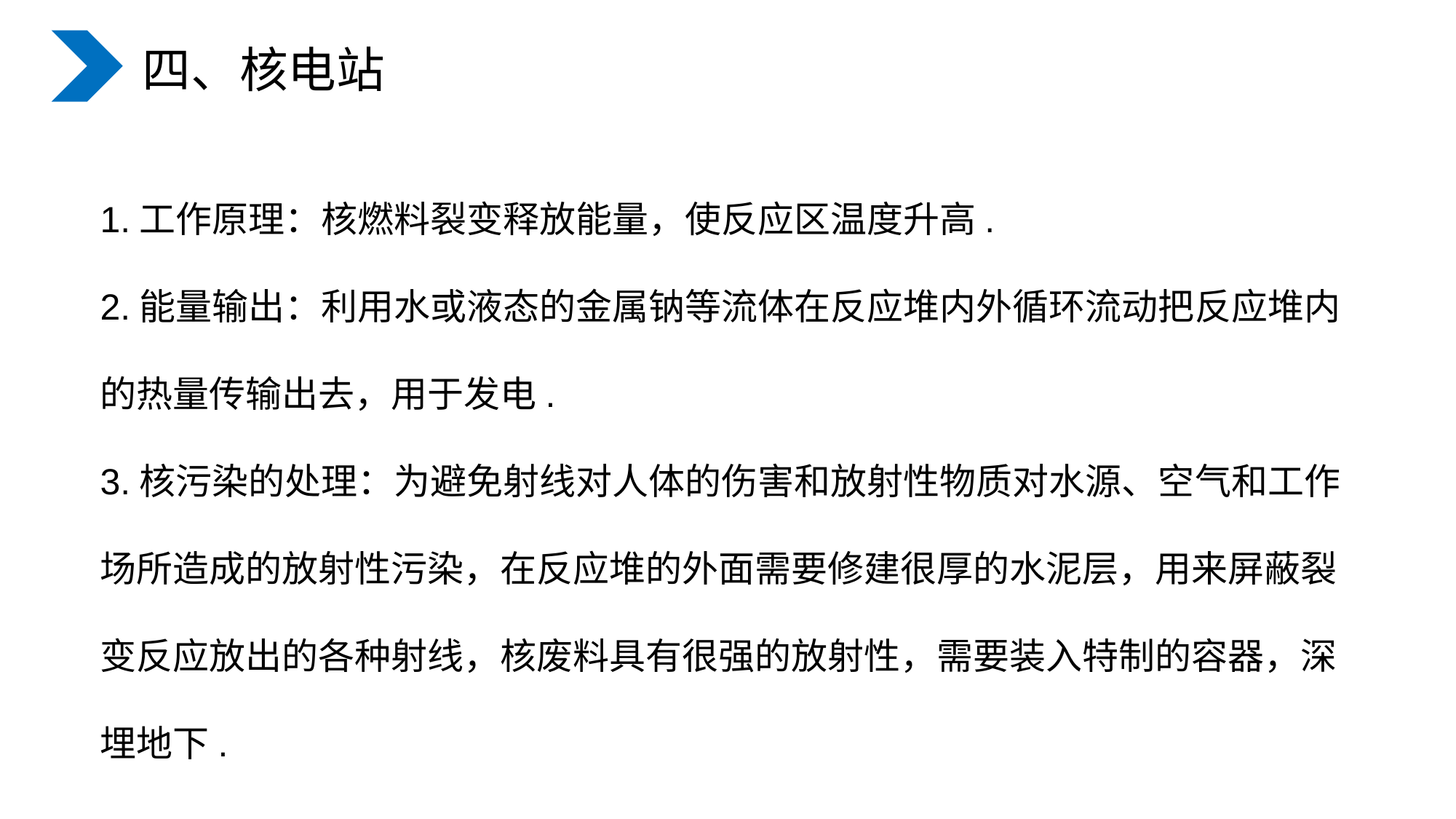

四、核电站
1.工作原理：核燃料裂变释放能量，使反应区温度升高.
2.能量输出：利用水或液态的金属钠等流体在反应堆内外循环流动把反应堆内的热量传输出去，用于发电.
3.核污染的处理：为避免射线对人体的伤害和放射性物质对水源、空气和工作场所造成的放射性污染，在反应堆的外面需要修建很厚的水泥层，用来屏蔽裂变反应放出的各种射线，核废料具有很强的放射性，需要装入特制的容器，深埋地下.